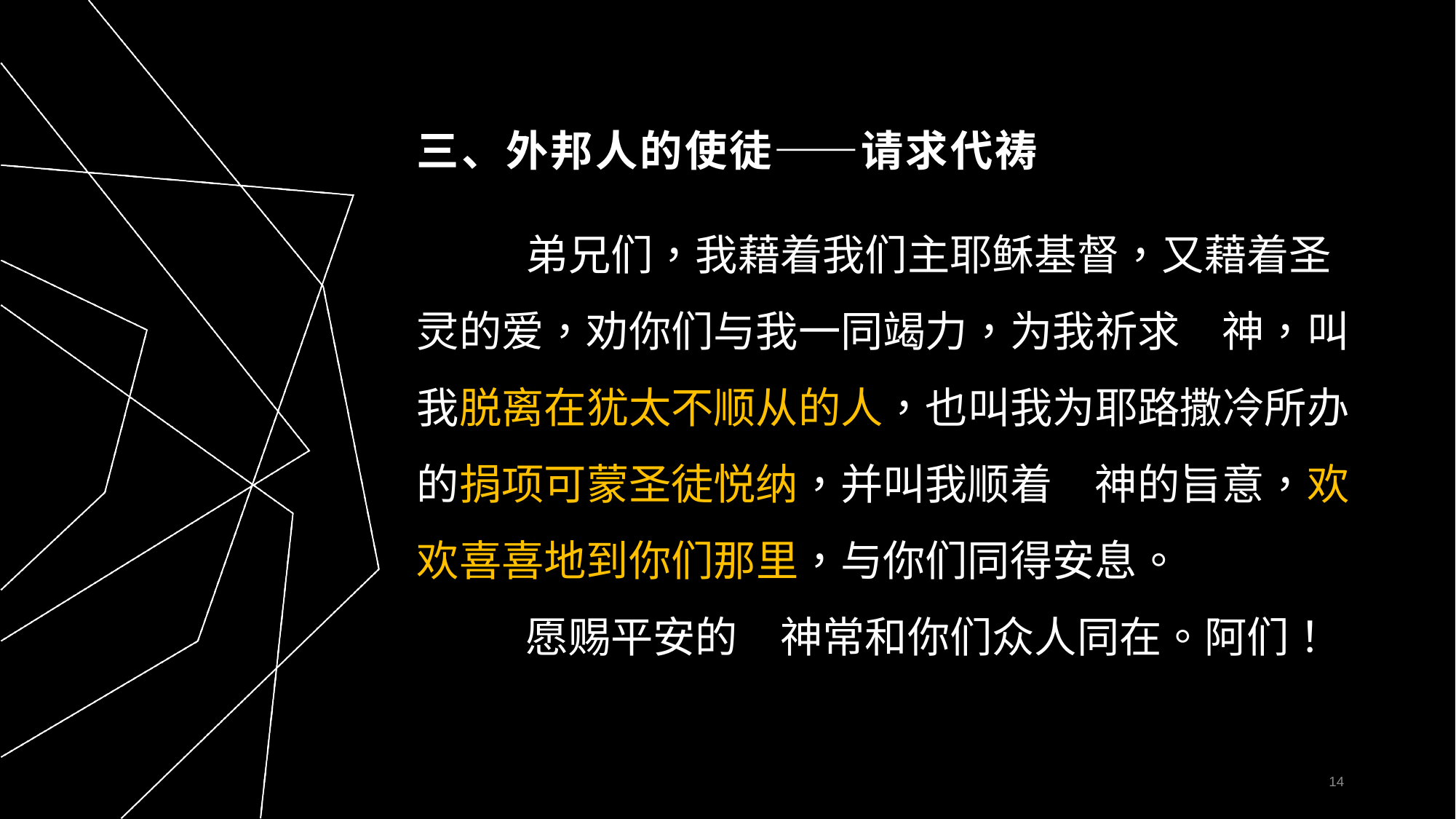

# 三、外邦人的使徒——请求代祷
	弟兄们，我藉着我们主耶稣基督，又藉着圣灵的爱，劝你们与我一同竭力，为我祈求　神，叫我脱离在犹太不顺从的人，也叫我为耶路撒冷所办的捐项可蒙圣徒悦纳，并叫我顺着　神的旨意，欢欢喜喜地到你们那里，与你们同得安息。
	愿赐平安的　神常和你们众人同在。阿们！
14